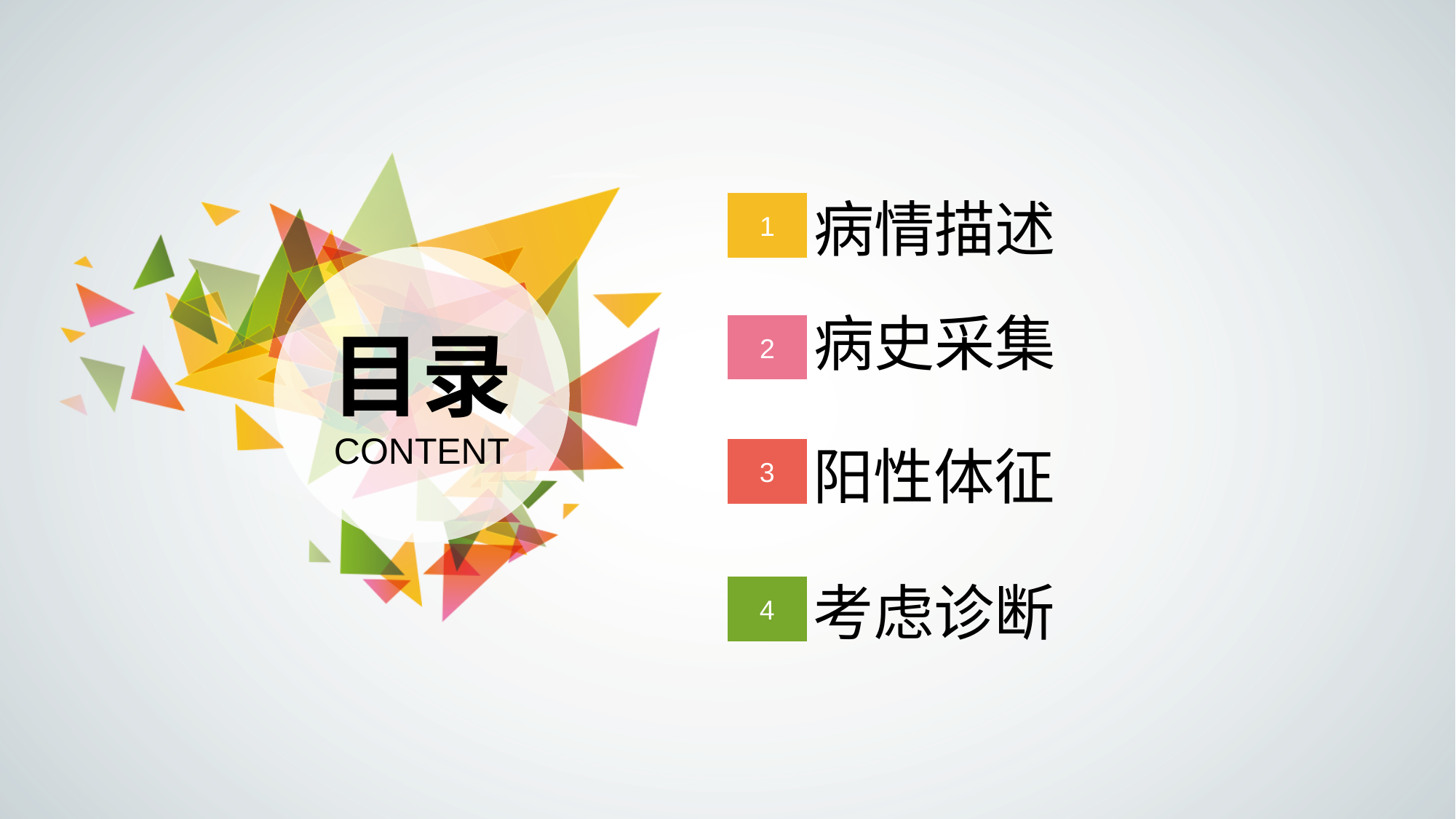

病情描述
1
目录
CONTENT
病史采集
2
阳性体征
3
考虑诊断
4